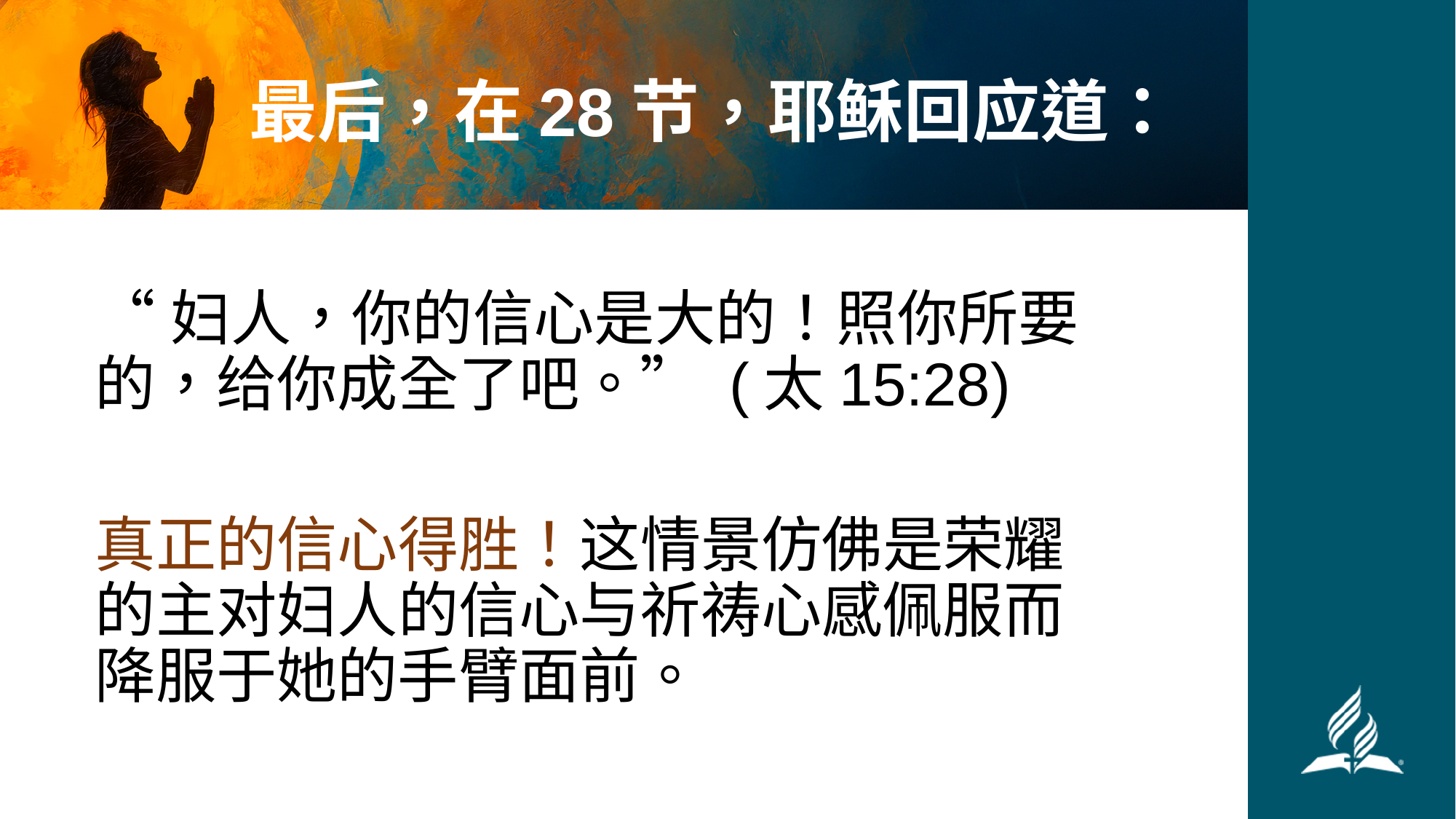

# 最后，在28节，耶稣回应道：
“妇人，你的信心是大的！照你所要的，给你成全了吧。” (太15:28)

真正的信心得胜！这情景仿佛是荣耀的主对妇人的信心与祈祷心感佩服而降服于她的手臂面前。